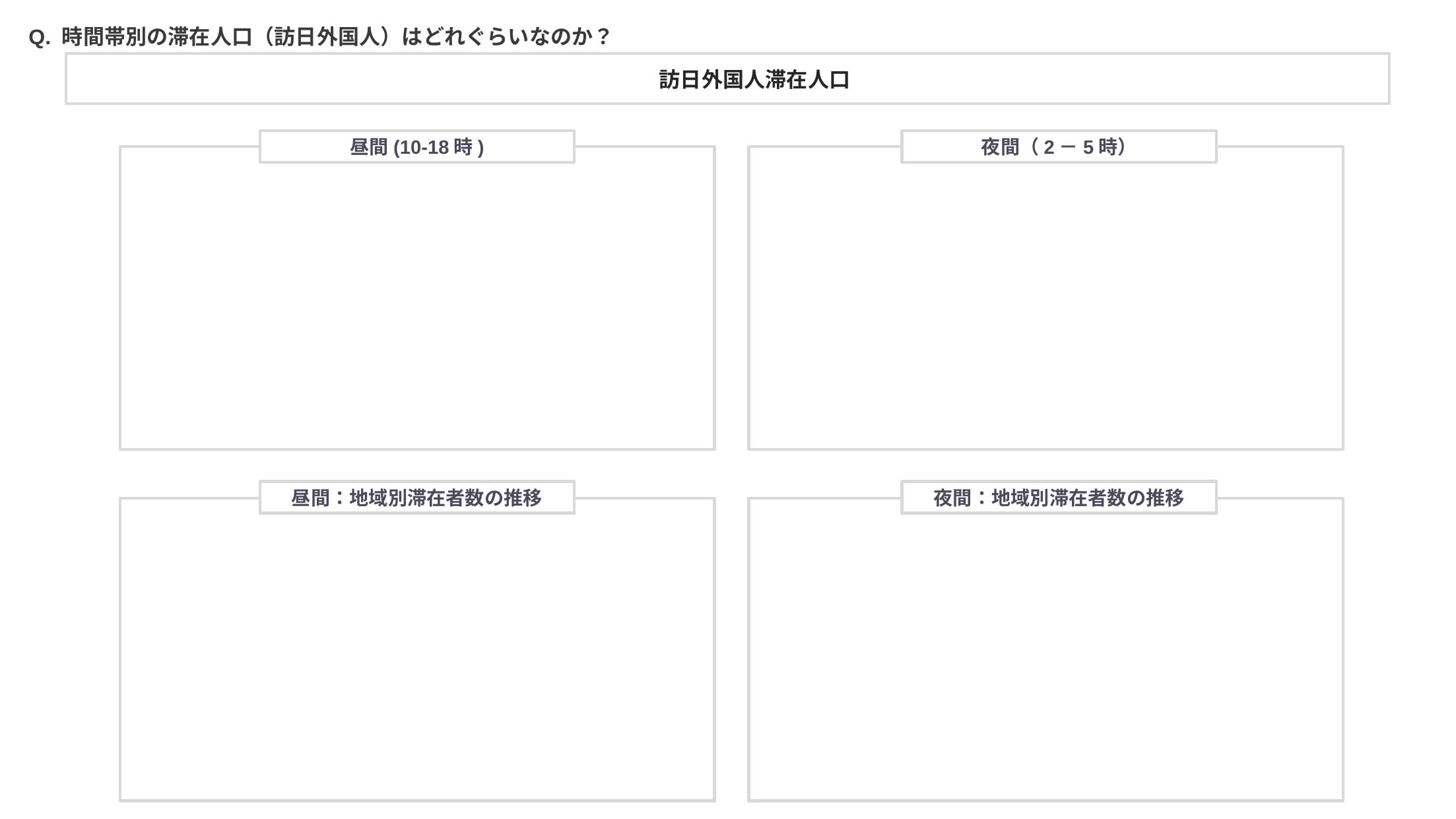

Q. 時間帯別の滞在人口（訪日外国人）はどれぐらいなのか？
訪日外国人滞在人口
昼間(10-18時)
夜間（2－5時）

昼間：地域別滞在者数の推移
夜間：地域別滞在者数の推移